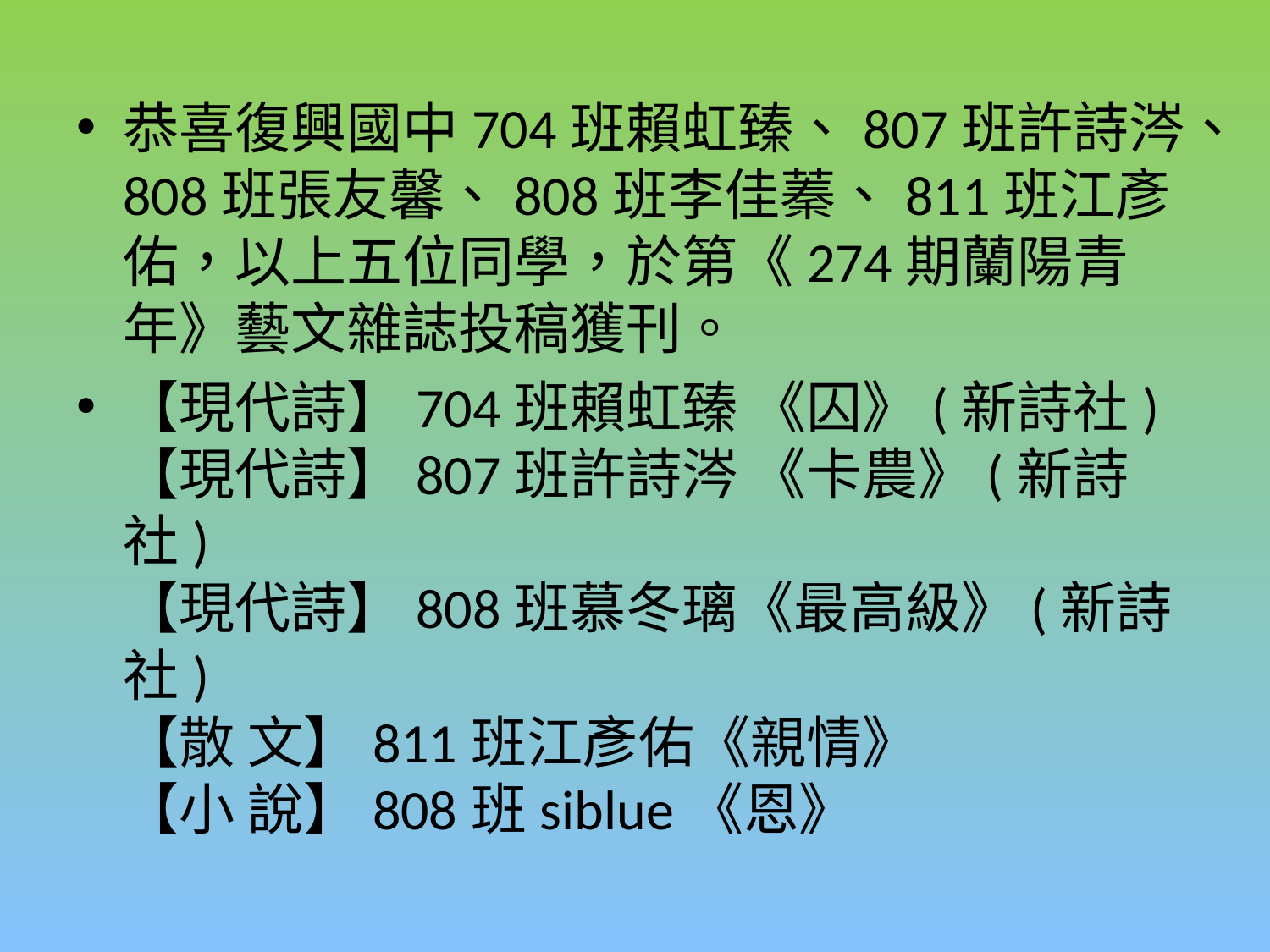

恭喜復興國中704班賴虹臻、807班許詩涔、808班張友馨、808班李佳蓁、811班江彥佑，以上五位同學，於第《274期蘭陽青年》藝文雜誌投稿獲刊。
【現代詩】704班賴虹臻 《囚》(新詩社)
【現代詩】807班許詩涔 《卡農》(新詩社)
【現代詩】808班慕冬璃《最高級》(新詩社)
【散 文】811班江彥佑《親情》
【小 說】808班siblue《恩》